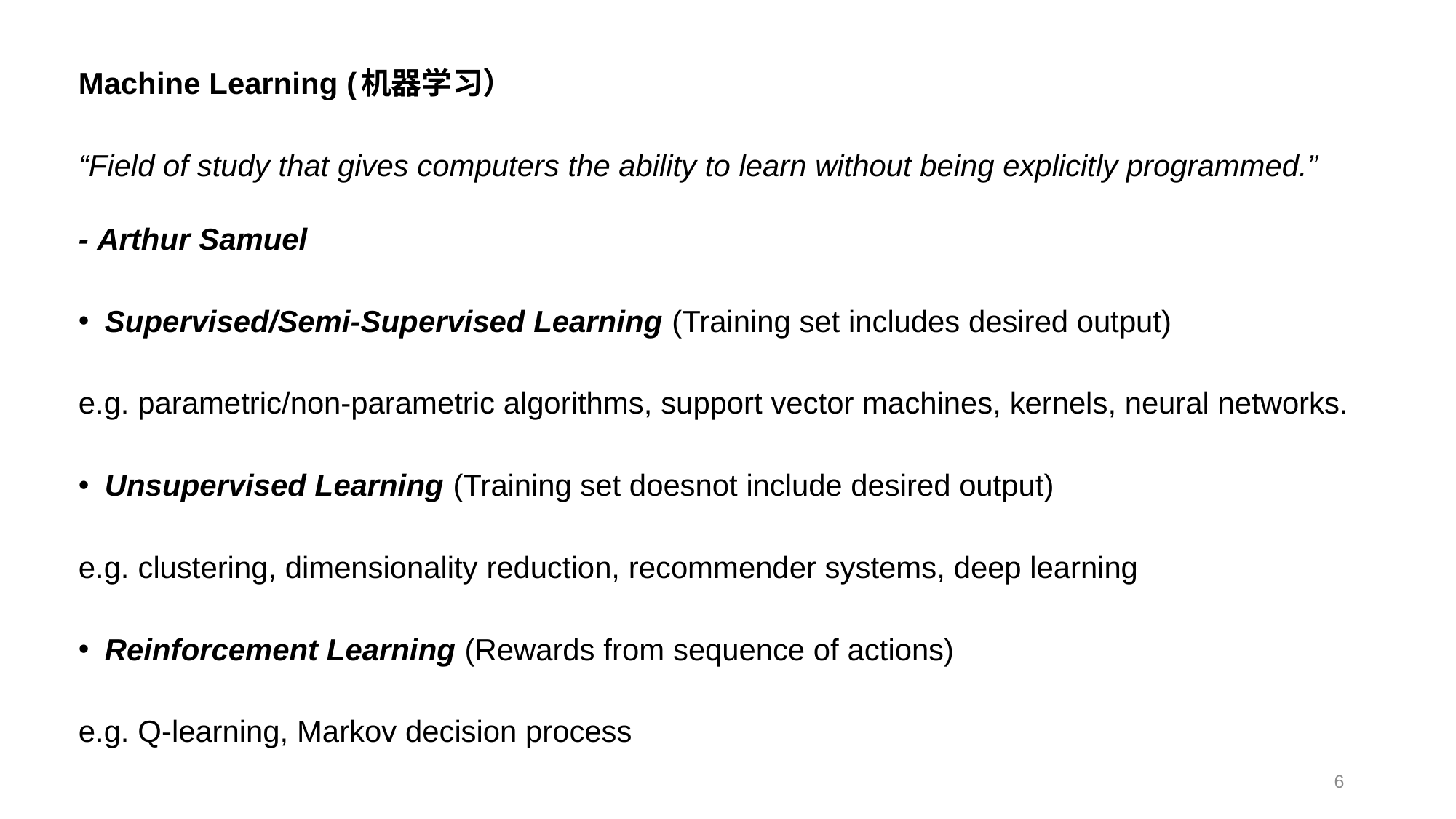

Machine Learning (机器学习）

“Field of study that gives computers the ability to learn without being explicitly programmed.”
- Arthur Samuel

Supervised/Semi-Supervised Learning (Training set includes desired output)

e.g. parametric/non-parametric algorithms, support vector machines, kernels, neural networks.

Unsupervised Learning (Training set doesnot include desired output)

e.g. clustering, dimensionality reduction, recommender systems, deep learning

Reinforcement Learning (Rewards from sequence of actions)

e.g. Q-learning, Markov decision process

6